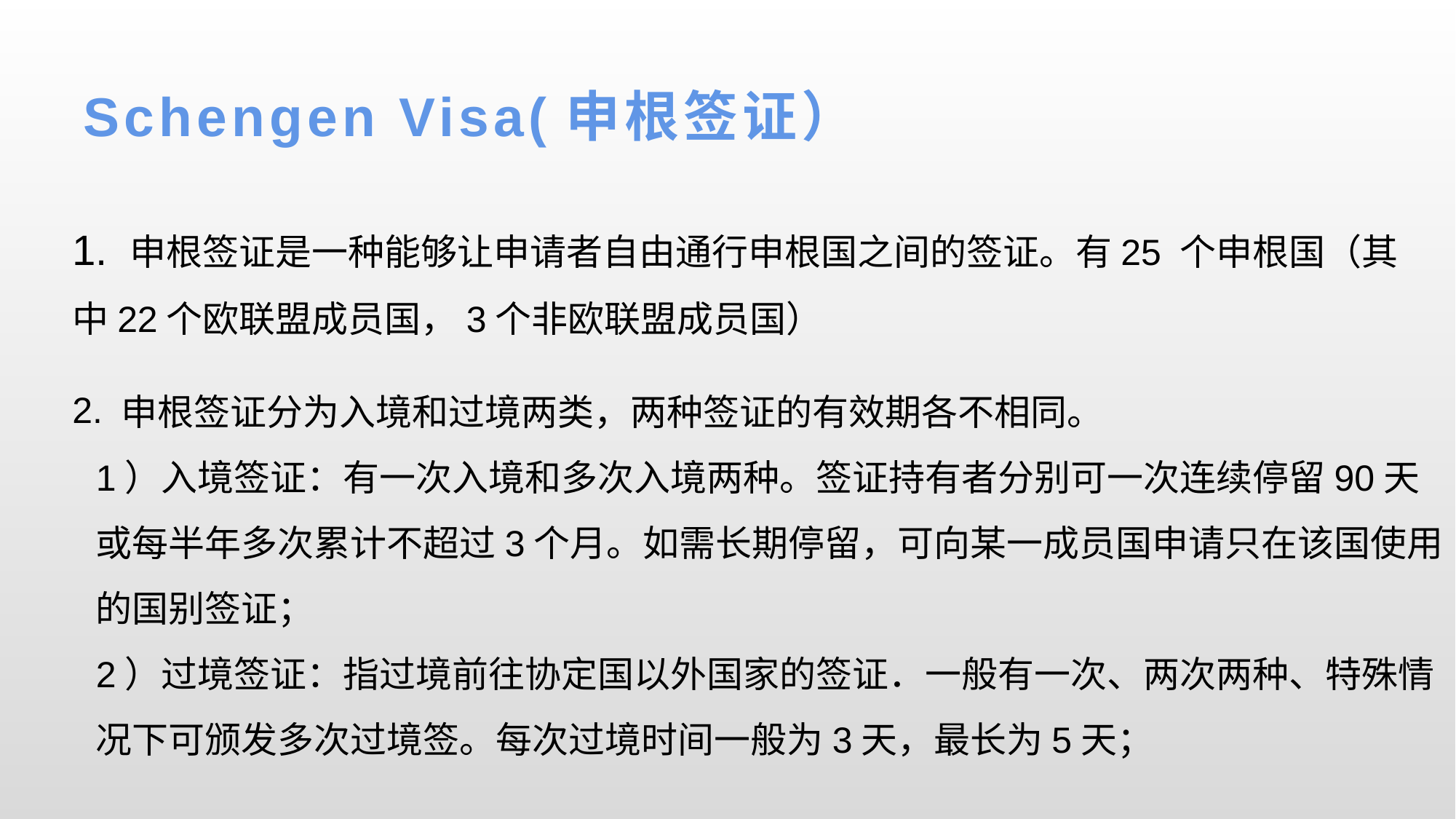

# Schengen Visa(申根签证）
1. 申根签证是一种能够让申请者自由通行申根国之间的签证。有25 个申根国（其中22个欧联盟成员国，3个非欧联盟成员国）

  申根签证分为入境和过境两类，两种签证的有效期各不相同。
1）入境签证：有一次入境和多次入境两种。签证持有者分别可一次连续停留90天或每半年多次累计不超过3个月。如需长期停留，可向某一成员国申请只在该国使用的国别签证；
2）过境签证：指过境前往协定国以外国家的签证．一般有一次、两次两种、特殊情况下可颁发多次过境签。每次过境时间一般为3天，最长为5天；
2.